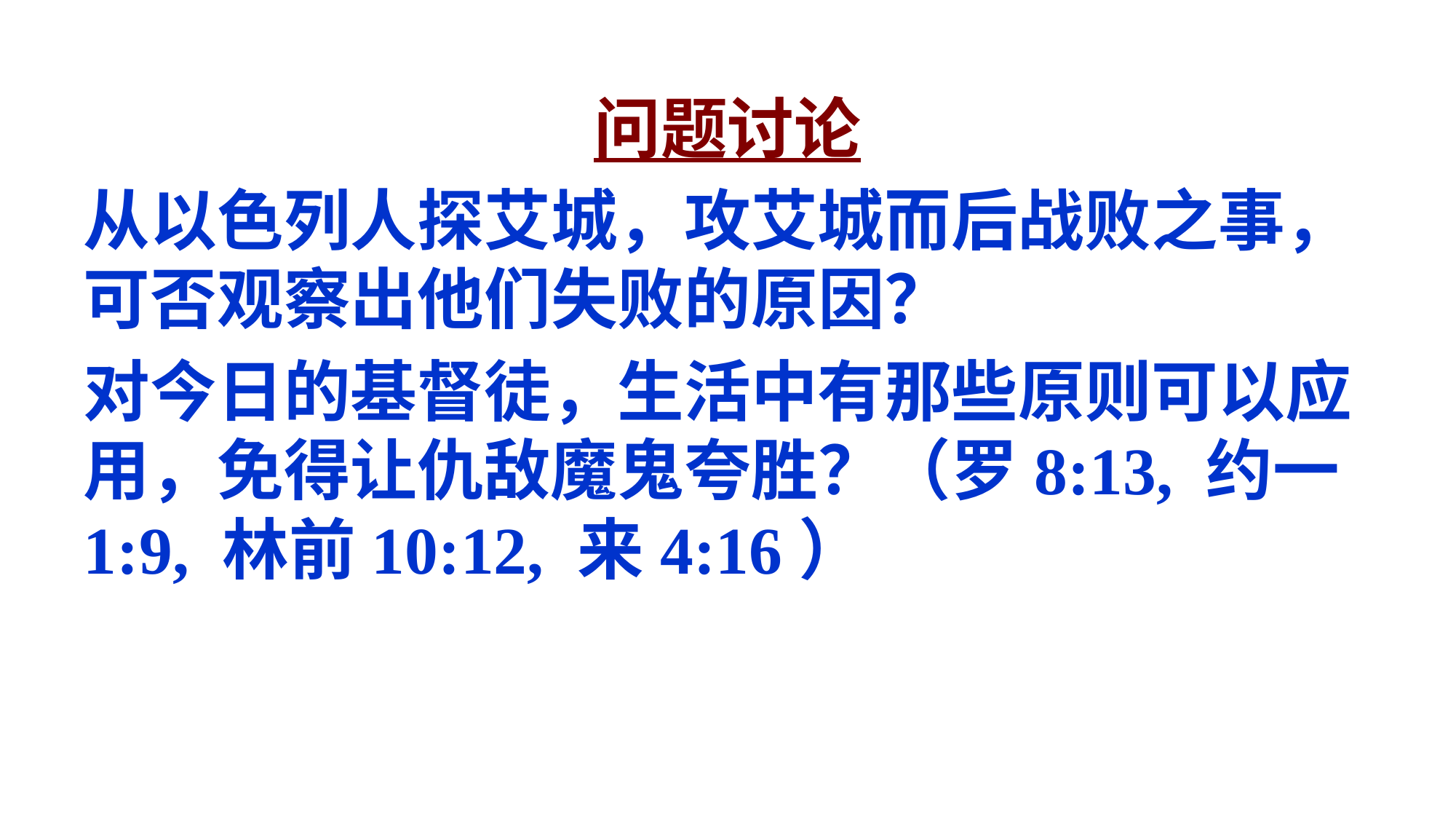

问题讨论
从以色列人探艾城，攻艾城而后战败之事，可否观察出他们失败的原因？
对今日的基督徒，生活中有那些原则可以应用，免得让仇敌魔鬼夸胜？（罗8:13, 约一1:9, 林前10:12, 来4:16）